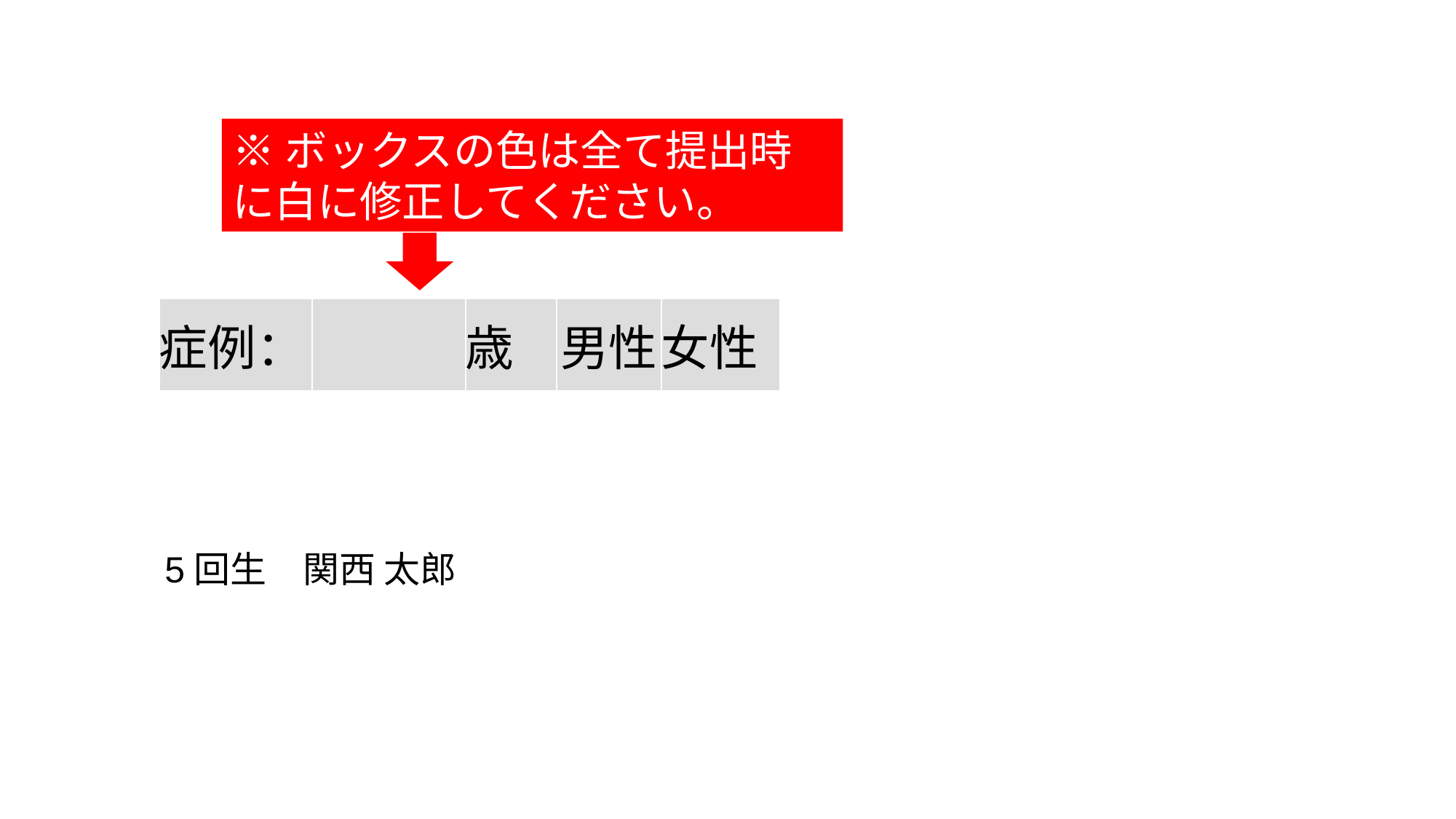

※ボックスの色は全て提出時に白に修正してください。

| 症例： |  | 歳 | 男性 | 女性 |
| --- | --- | --- | --- | --- |
5回生　関西 太郎